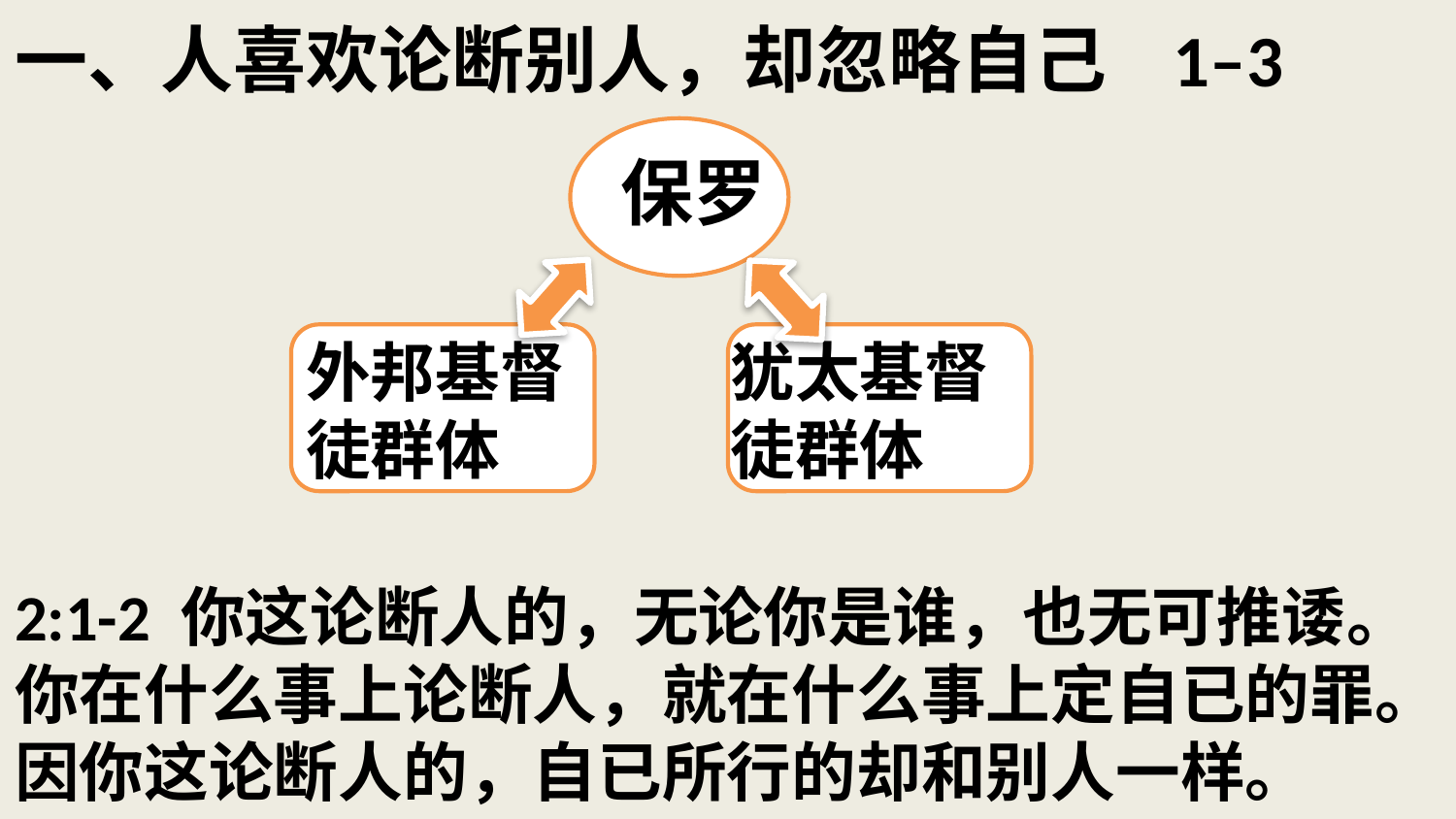

# 一、人喜欢论断别人，却忽略自己   1–3
保罗

外邦基督徒群体
犹太基督徒群体

2:1-2 你这论断人的，无论你是谁，也无可推诿。你在什么事上论断人，就在什么事上定自已的罪。因你这论断人的，自已所行的却和别人一样。